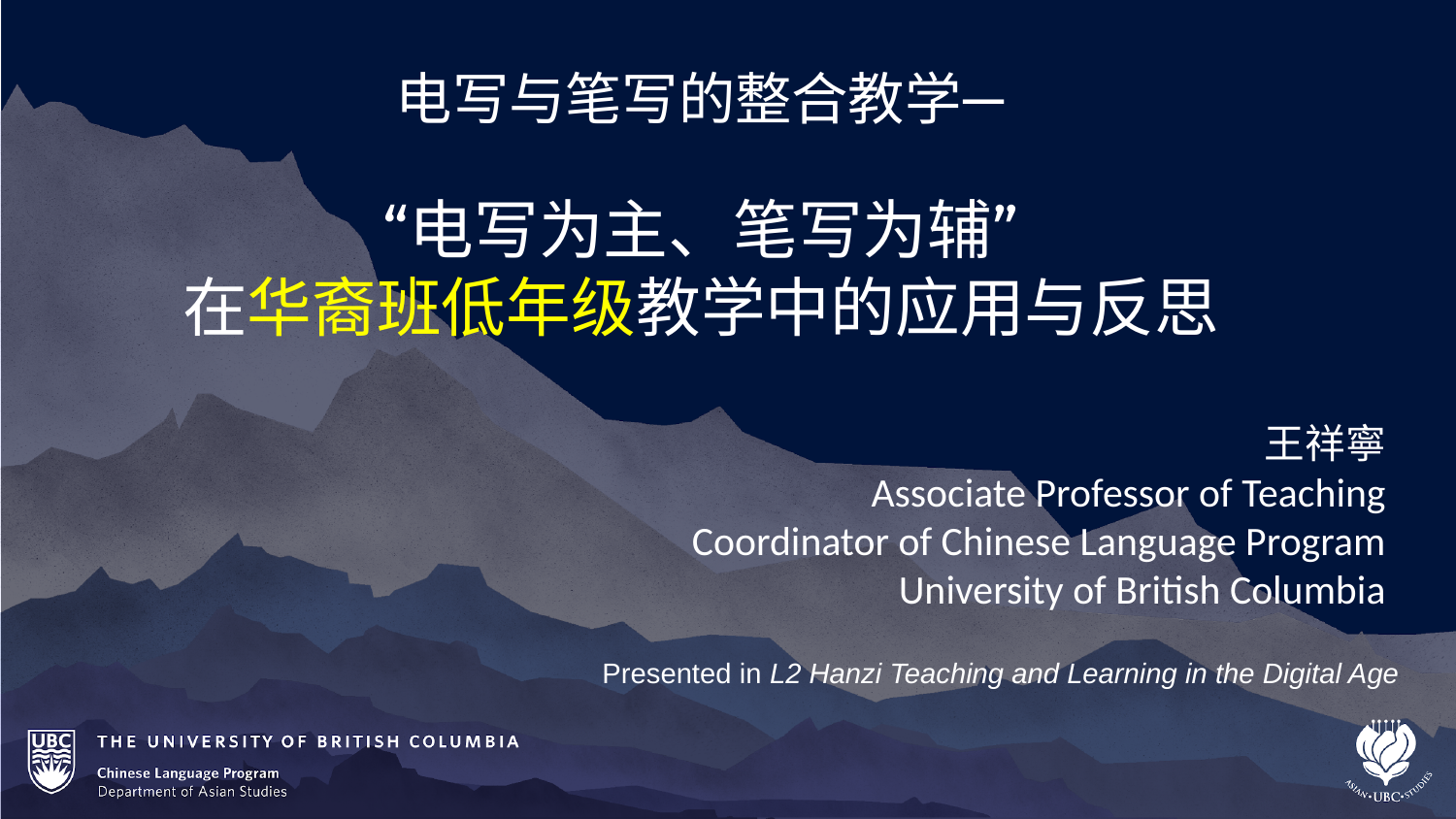

# 电写与笔写的整合教学— “电写为主、笔写为辅” 在华裔班低年级教学中的应用与反思
王祥寧
Associate Professor of Teaching
Coordinator of Chinese Language Program
University of British Columbia
Presented in L2 Hanzi Teaching and Learning in the Digital Age